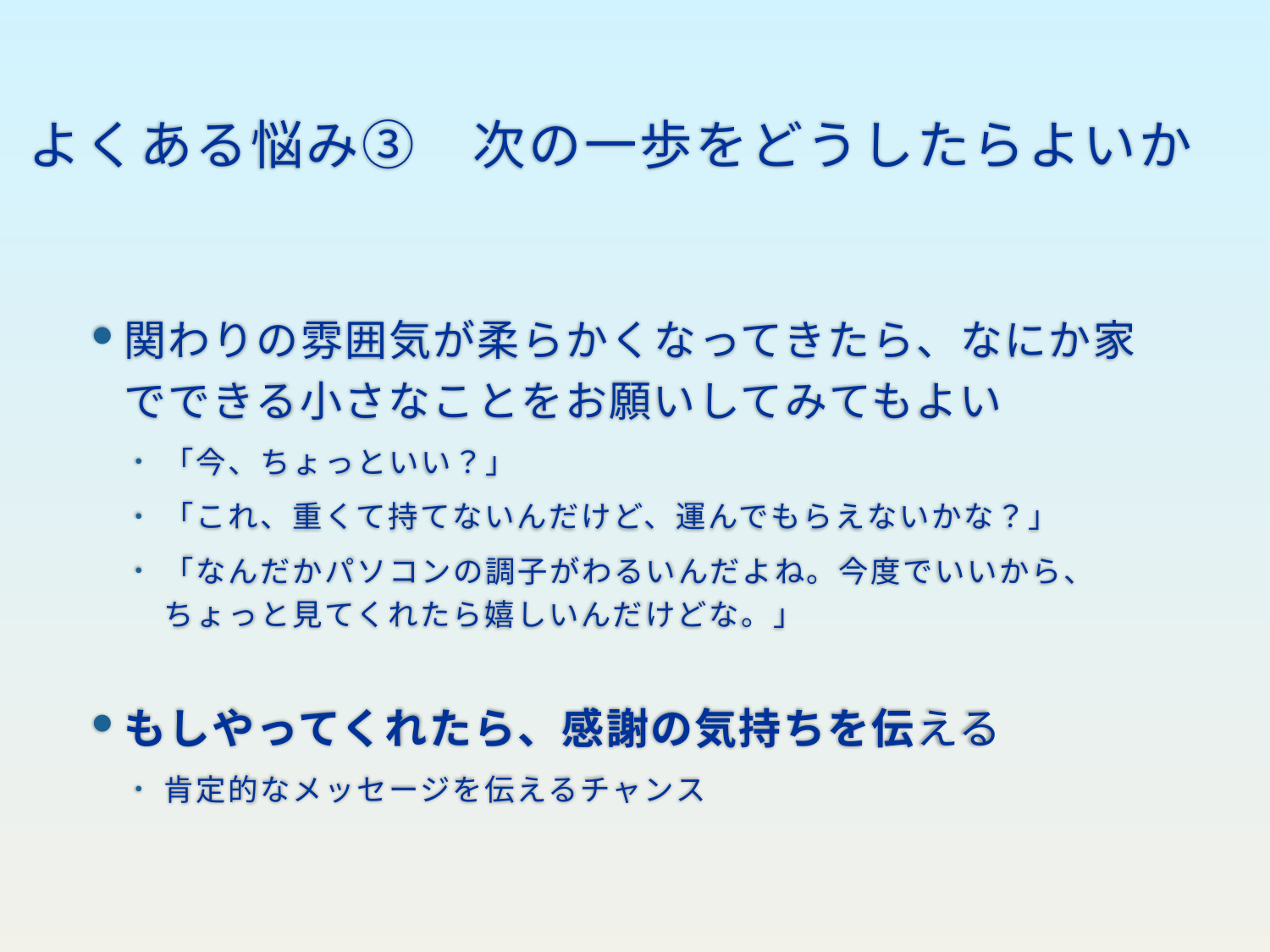

よくある悩み③　次の一歩をどうしたらよいか
関わりの雰囲気が柔らかくなってきたら、なにか家でできる小さなことをお願いしてみてもよい
「今、ちょっといい？」
「これ、重くて持てないんだけど、運んでもらえないかな？」
「なんだかパソコンの調子がわるいんだよね。今度でいいから、ちょっと見てくれたら嬉しいんだけどな。」

もしやってくれたら、感謝の気持ちを伝える
肯定的なメッセージを伝えるチャンス